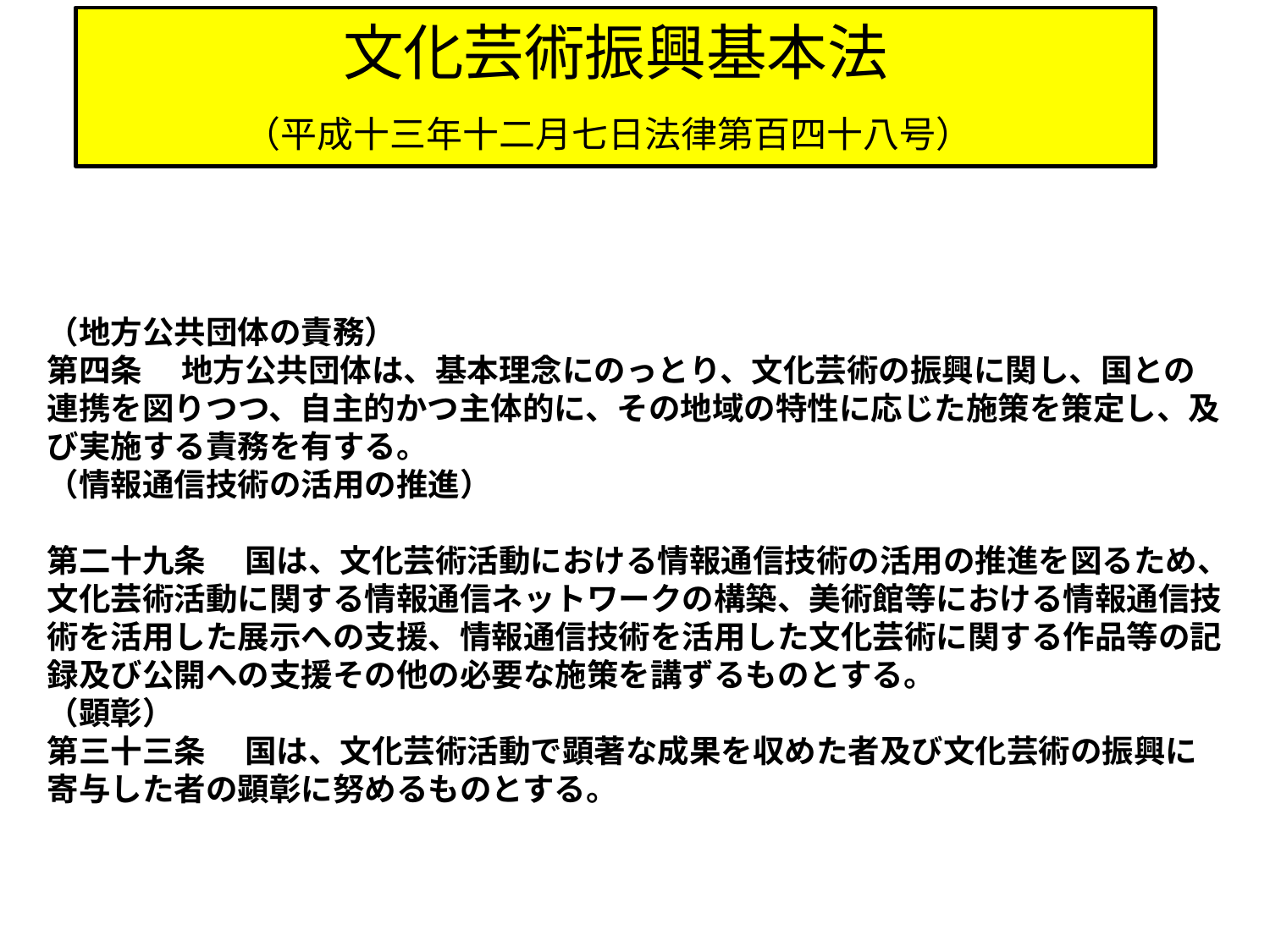

# 文化芸術振興基本法 （平成十三年十二月七日法律第百四十八号）
（地方公共団体の責務）
第四条 　地方公共団体は、基本理念にのっとり、文化芸術の振興に関し、国との連携を図りつつ、自主的かつ主体的に、その地域の特性に応じた施策を策定し、及び実施する責務を有する。
（情報通信技術の活用の推進）

第二十九条 　国は、文化芸術活動における情報通信技術の活用の推進を図るため、文化芸術活動に関する情報通信ネットワークの構築、美術館等における情報通信技術を活用した展示への支援、情報通信技術を活用した文化芸術に関する作品等の記録及び公開への支援その他の必要な施策を講ずるものとする。
（顕彰）
第三十三条 　国は、文化芸術活動で顕著な成果を収めた者及び文化芸術の振興に寄与した者の顕彰に努めるものとする。